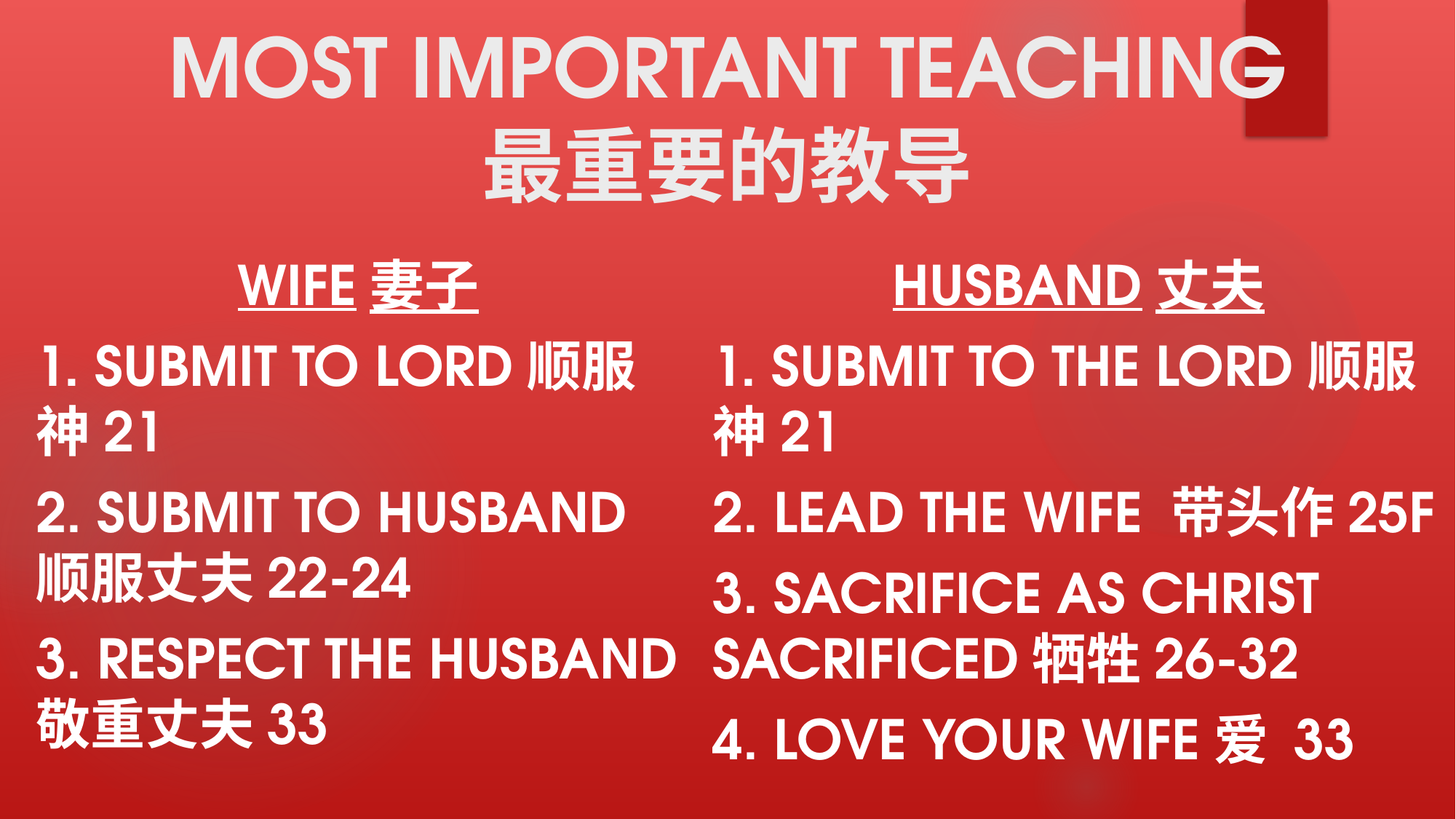

# MOST IMPORTANT TEACHING 最重要的教导
WIFE妻子
1. SUBMIT TO LORD顺服神21
2. SUBMIT TO HUSBAND顺服丈夫22-24
3. RESPECT THE HUSBAND敬重丈夫33
HUSBAND丈夫
1. SUBMIT TO THE LORD顺服神21
2. LEAD THE WIFE 带头作25F
3. SACRIFICE AS CHRIST SACRIFICED牺牲26-32
4. LOVE YOUR WIFE爱 33